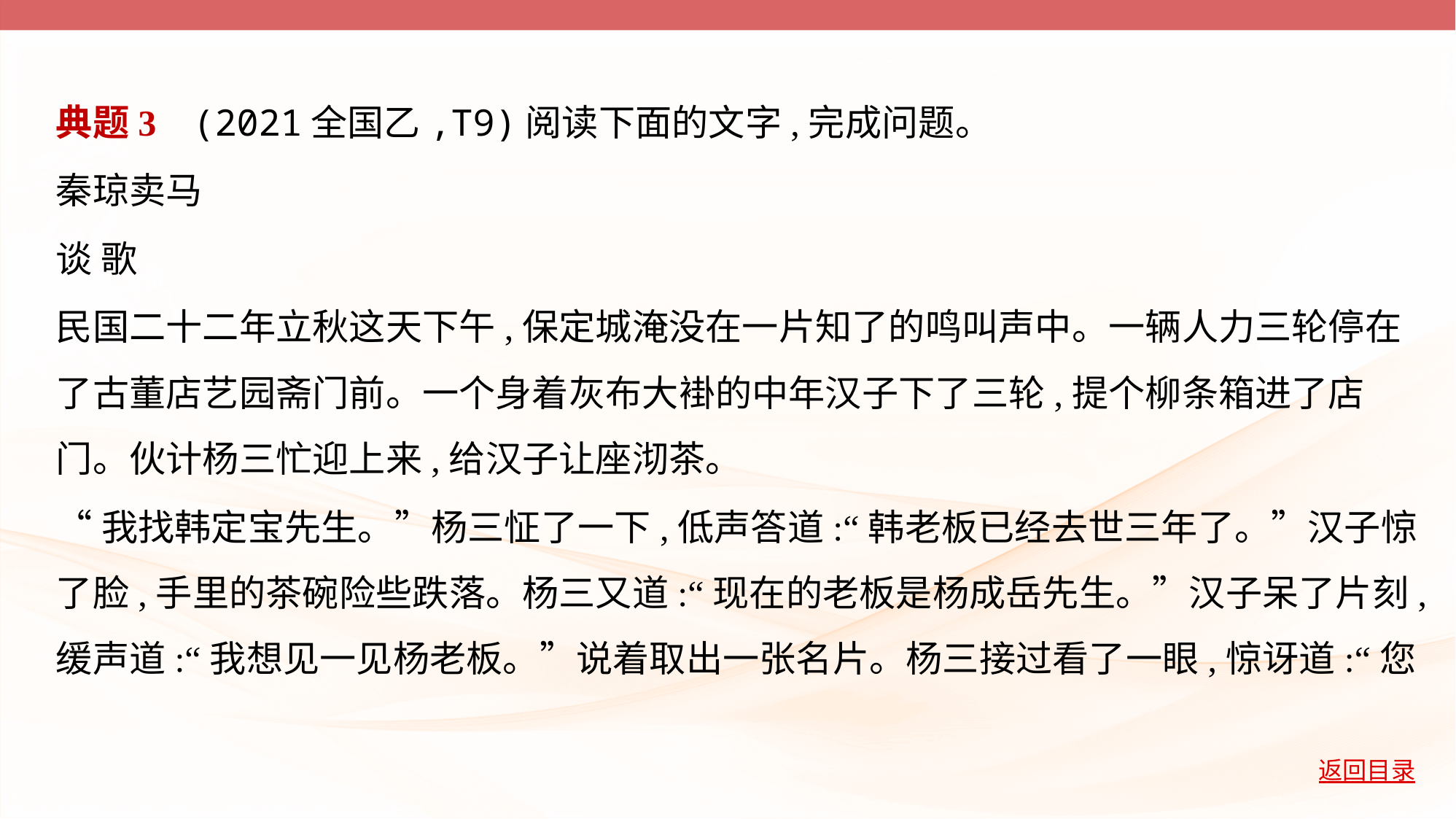

典题3    (2021全国乙,T9)阅读下面的文字,完成问题。
秦琼卖马
谈 歌
民国二十二年立秋这天下午,保定城淹没在一片知了的鸣叫声中。一辆人力三轮停在
了古董店艺园斋门前。一个身着灰布大褂的中年汉子下了三轮,提个柳条箱进了店
门。伙计杨三忙迎上来,给汉子让座沏茶。
“我找韩定宝先生。”杨三怔了一下,低声答道:“韩老板已经去世三年了。”汉子惊
了脸,手里的茶碗险些跌落。杨三又道:“现在的老板是杨成岳先生。”汉子呆了片刻,
缓声道:“我想见一见杨老板。”说着取出一张名片。杨三接过看了一眼,惊讶道:“您